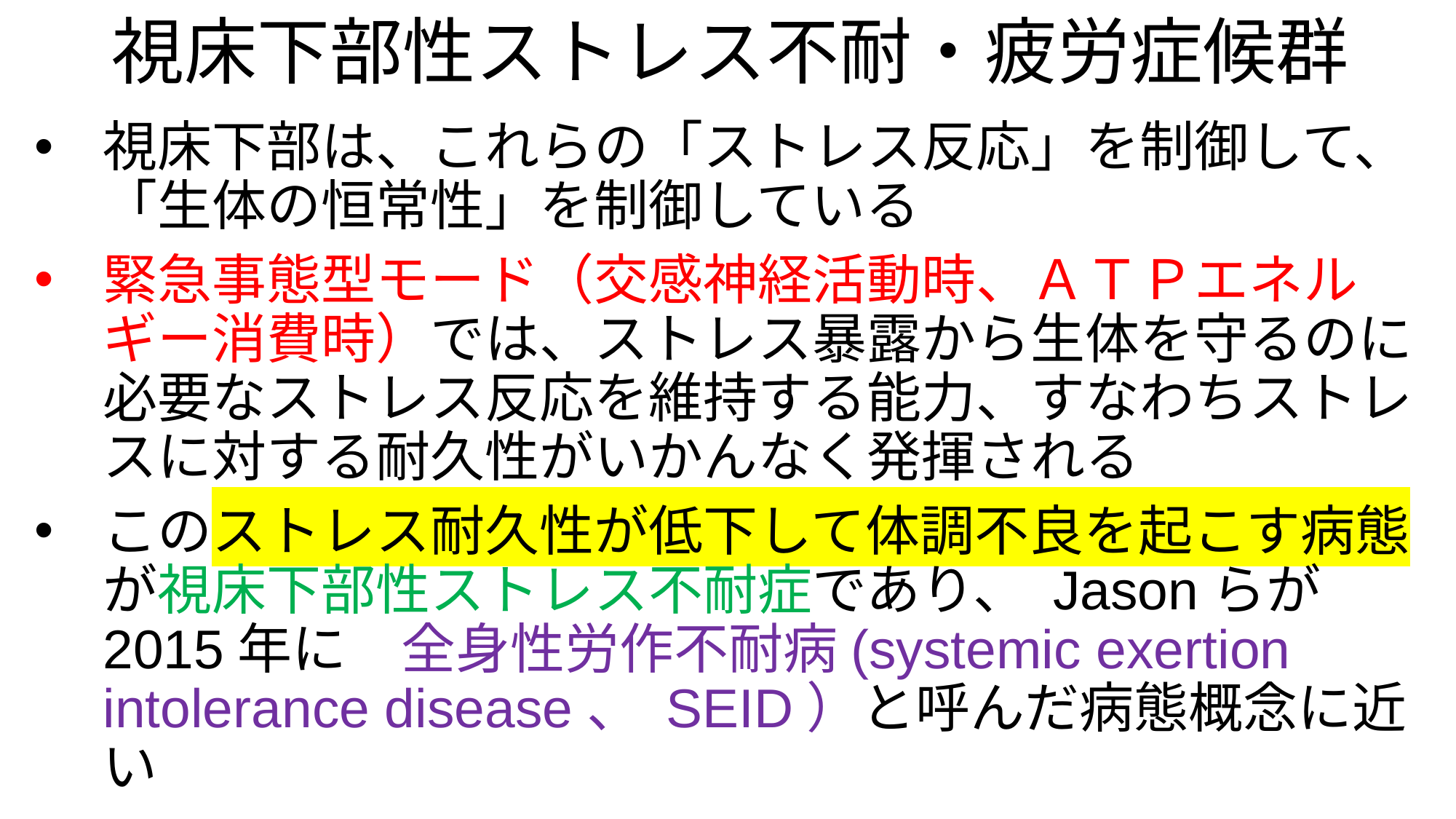

# 視床下部性ストレス不耐・疲労症候群
視床下部は、これらの「ストレス反応」を制御して、「生体の恒常性」を制御している
緊急事態型モード（交感神経活動時、ＡＴＰエネルギー消費時）では、ストレス暴露から生体を守るのに必要なストレス反応を維持する能力、すなわちストレスに対する耐久性がいかんなく発揮される
このストレス耐久性が低下して体調不良を起こす病態が視床下部性ストレス不耐症であり、 Jasonらが2015年に　全身性労作不耐病(systemic exertion intolerance disease、 SEID）と呼んだ病態概念に近い